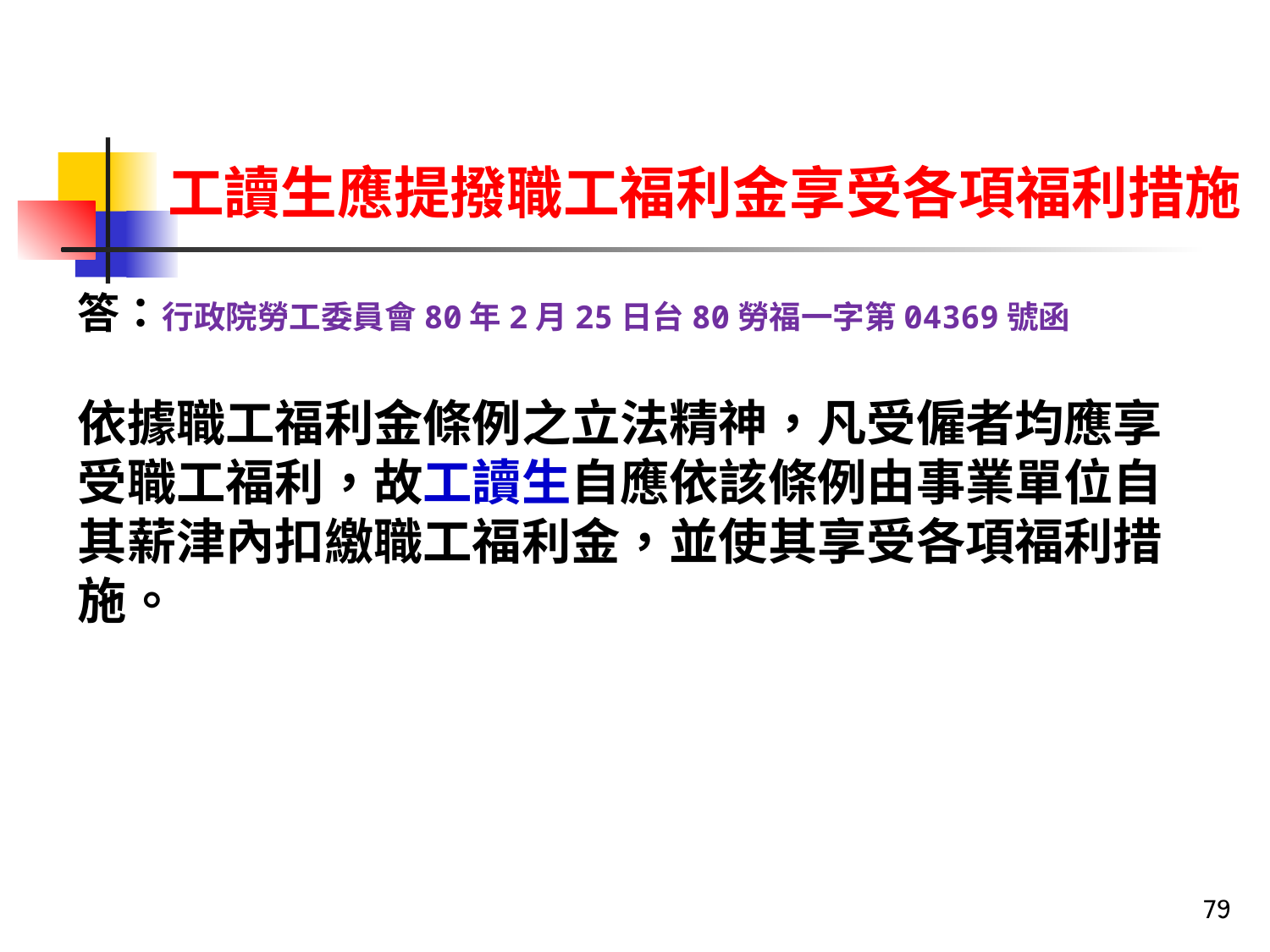

# 工讀生應提撥職工福利金享受各項福利措施
答：行政院勞工委員會80年2月25日台80勞福一字第04369號函

依據職工福利金條例之立法精神，凡受僱者均應享受職工福利，故工讀生自應依該條例由事業單位自其薪津內扣繳職工福利金，並使其享受各項福利措施。
79